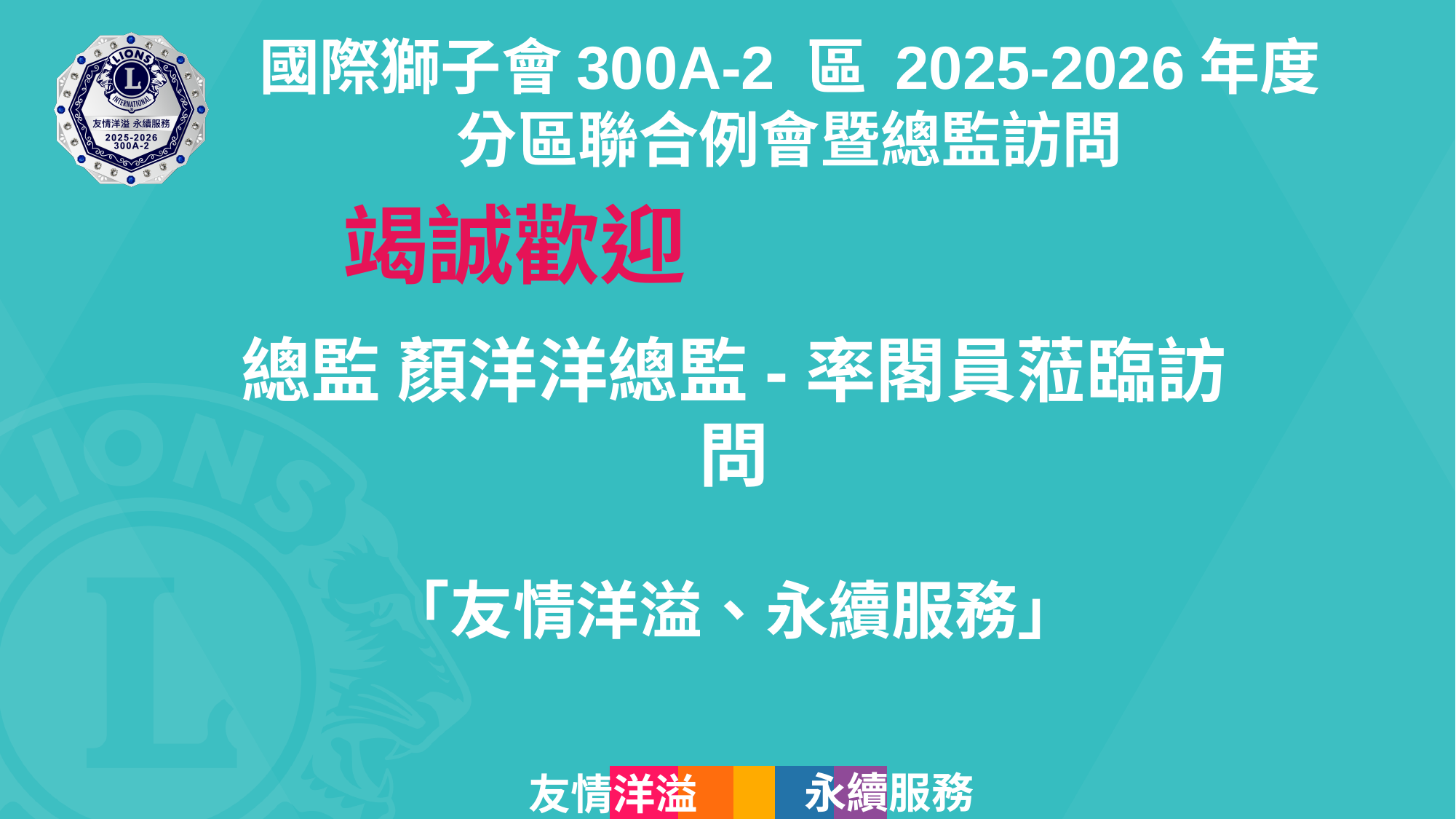

國際獅子會300A-2 區 2025-2026年度
分區聯合例會暨總監訪問
竭誠歡迎
總監 顏洋洋總監-率閣員蒞臨訪問

「友情洋溢、永續服務」